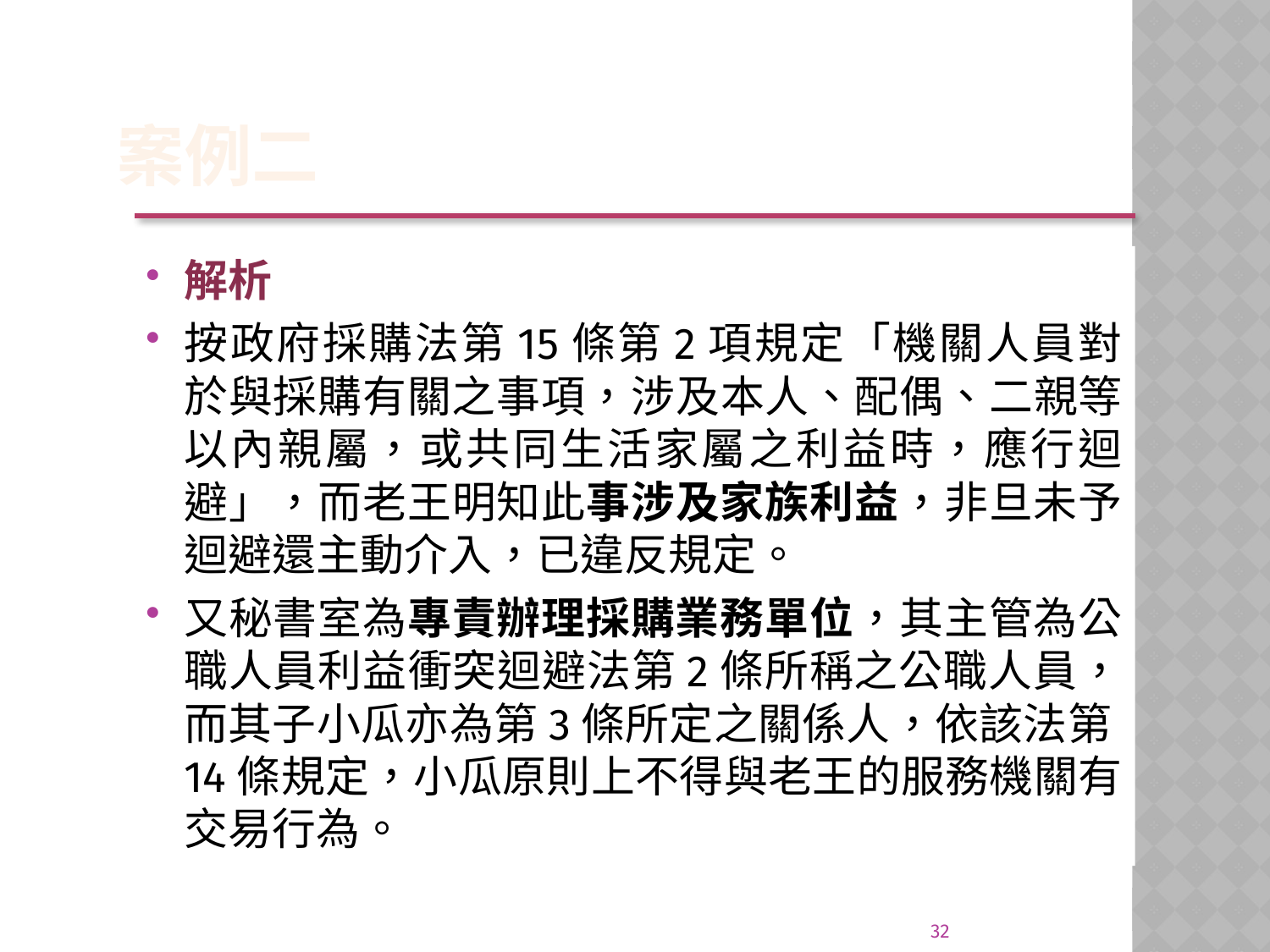

案例二
解析
按政府採購法第15條第2項規定「機關人員對於與採購有關之事項，涉及本人、配偶、二親等以內親屬，或共同生活家屬之利益時，應行迴避」，而老王明知此事涉及家族利益，非旦未予迴避還主動介入，已違反規定。
又秘書室為專責辦理採購業務單位，其主管為公職人員利益衝突迴避法第2條所稱之公職人員，而其子小瓜亦為第3條所定之關係人，依該法第14條規定，小瓜原則上不得與老王的服務機關有交易行為。
32